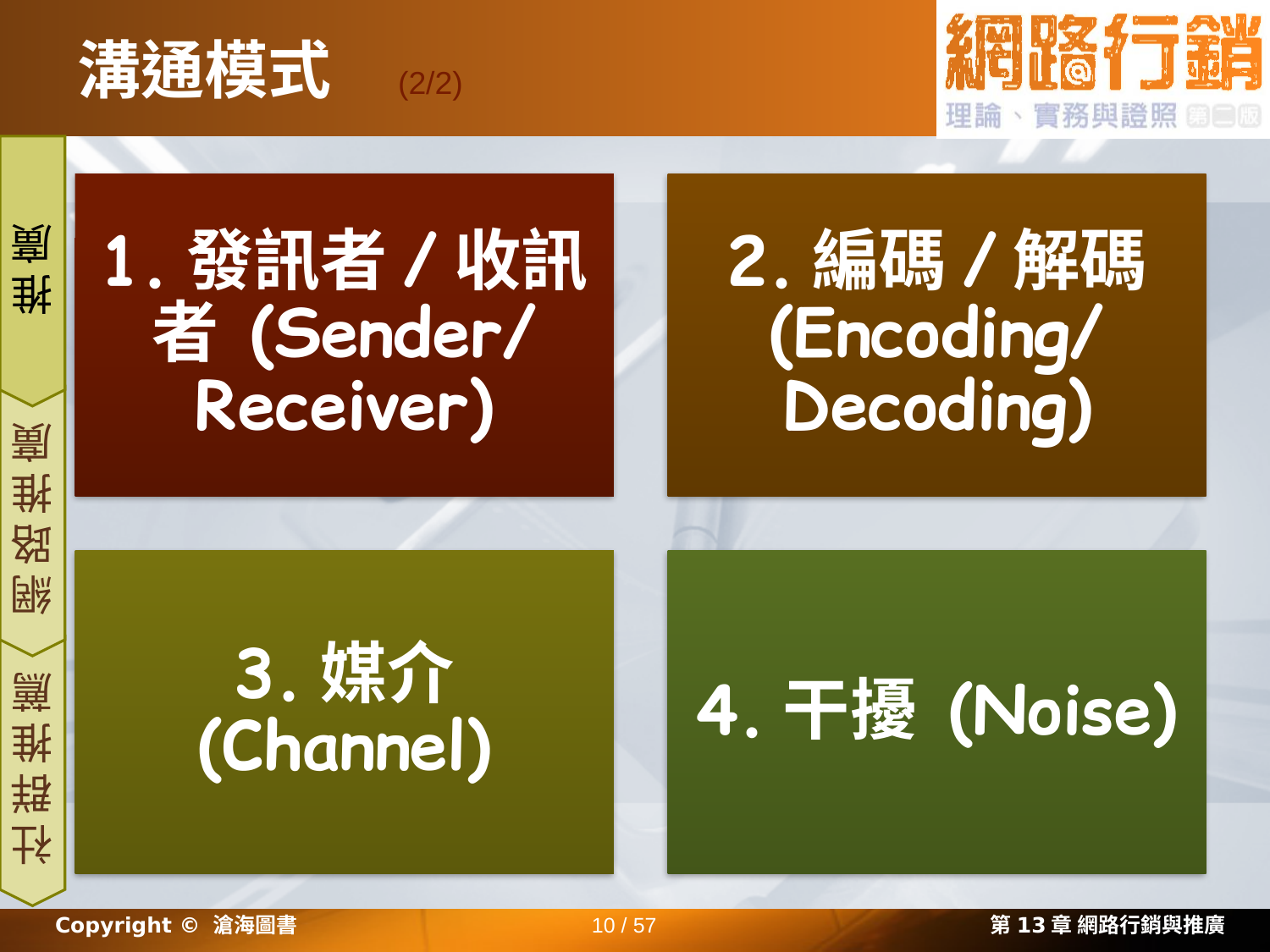

# 溝通模式
(2/2)
1.發訊者/收訊者 (Sender/
Receiver)
2.編碼/解碼 (Encoding/
Decoding)
3.媒介 (Channel)
4.干擾 (Noise)
推廣
網路推廣
社群推薦
Copyright © 滄海圖書
10 / 57
第13章 網路行銷與推廣